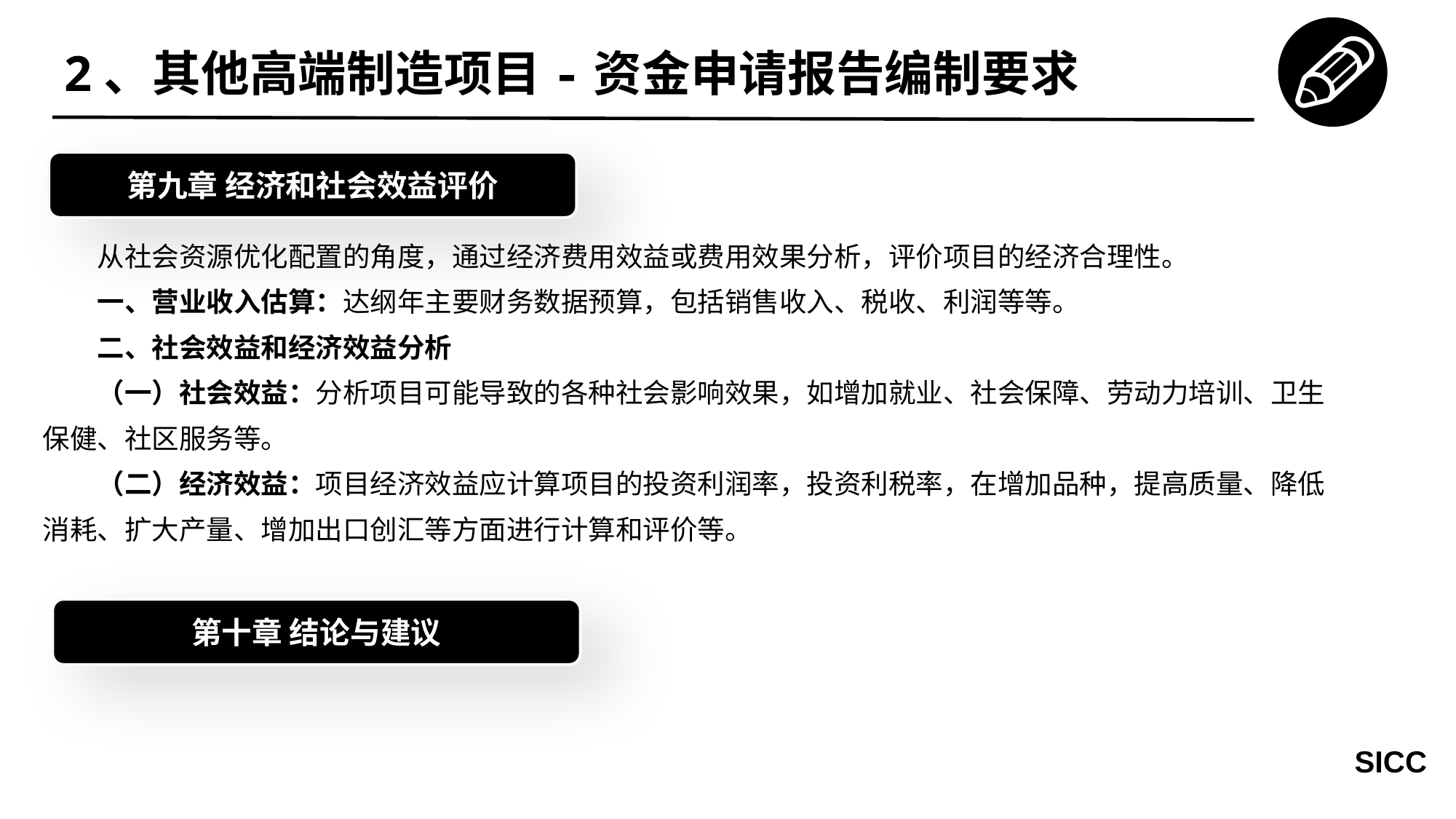

2、其他高端制造项目-资金申请报告编制要求
第九章 经济和社会效益评价
从社会资源优化配置的角度，通过经济费用效益或费用效果分析，评价项目的经济合理性。
一、营业收入估算：达纲年主要财务数据预算，包括销售收入、税收、利润等等。
二、社会效益和经济效益分析
（一）社会效益：分析项目可能导致的各种社会影响效果，如增加就业、社会保障、劳动力培训、卫生保健、社区服务等。
（二）经济效益：项目经济效益应计算项目的投资利润率，投资利税率，在增加品种，提高质量、降低消耗、扩大产量、增加出口创汇等方面进行计算和评价等。
第十章 结论与建议